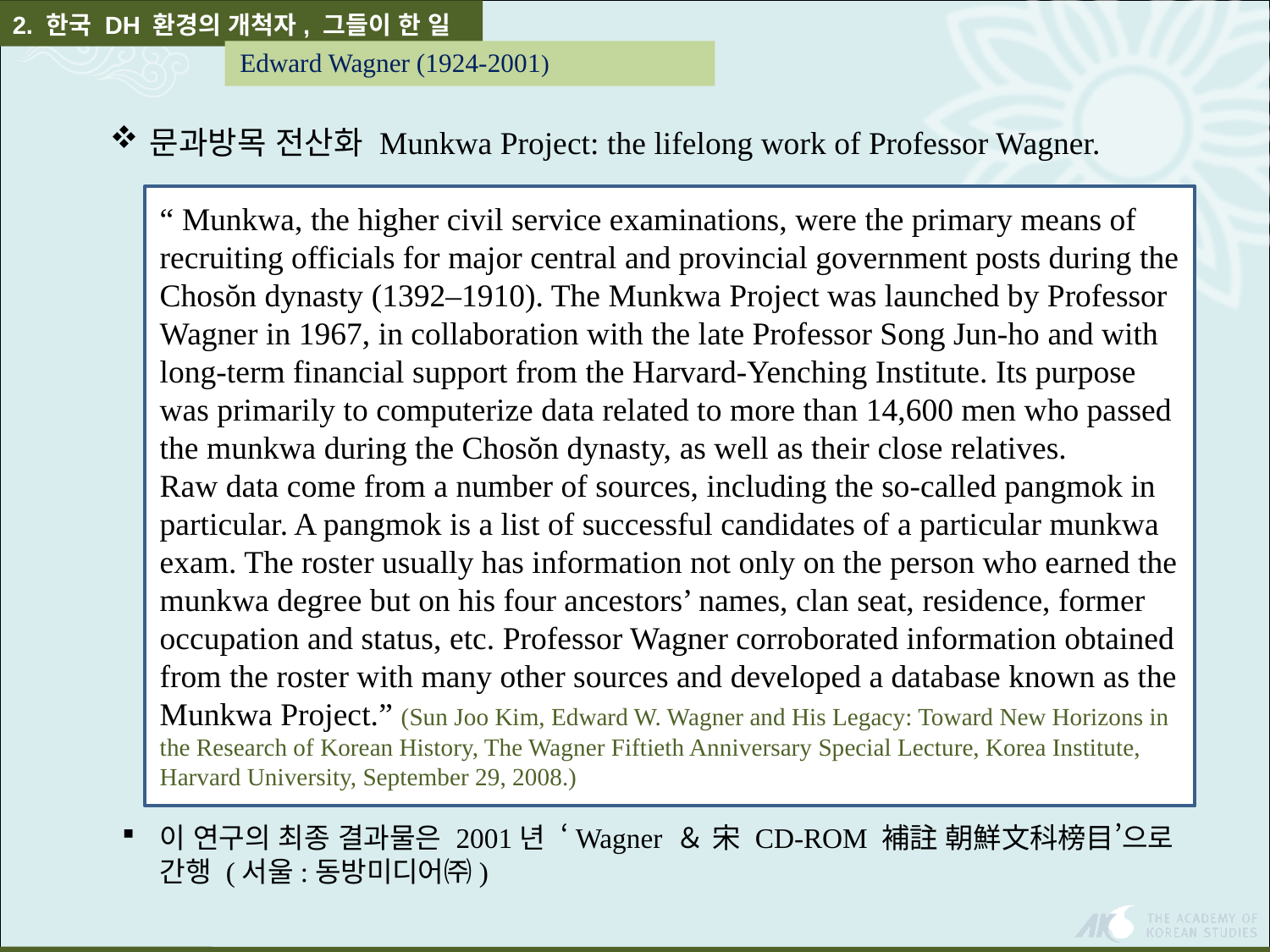

2. 한국 DH 환경의 개척자, 그들이 한 일
 Edward Wagner (1924-2001)

문과방목 전산화 Munkwa Project: the lifelong work of Professor Wagner.

“ Munkwa, the higher civil service examinations, were the primary means of recruiting officials for major central and provincial government posts during the Chosŏn dynasty (1392–1910). The Munkwa Project was launched by Professor Wagner in 1967, in collaboration with the late Professor Song Jun-ho and with long-term financial support from the Harvard-Yenching Institute. Its purpose was primarily to computerize data related to more than 14,600 men who passed the munkwa during the Chosŏn dynasty, as well as their close relatives.
Raw data come from a number of sources, including the so-called pangmok in particular. A pangmok is a list of successful candidates of a particular munkwa exam. The roster usually has information not only on the person who earned the munkwa degree but on his four ancestors’ names, clan seat, residence, former occupation and status, etc. Professor Wagner corroborated information obtained from the roster with many other sources and developed a database known as the Munkwa Project.” (Sun Joo Kim, Edward W. Wagner and His Legacy: Toward New Horizons in the Research of Korean History, The Wagner Fiftieth Anniversary Special Lecture, Korea Institute, Harvard University, September 29, 2008.)

이 연구의 최종 결과물은 2001년  ‘Wagner ＆ 宋 CD-ROM 補註 朝鮮文科榜目’으로 간행 (서울:동방미디어㈜)